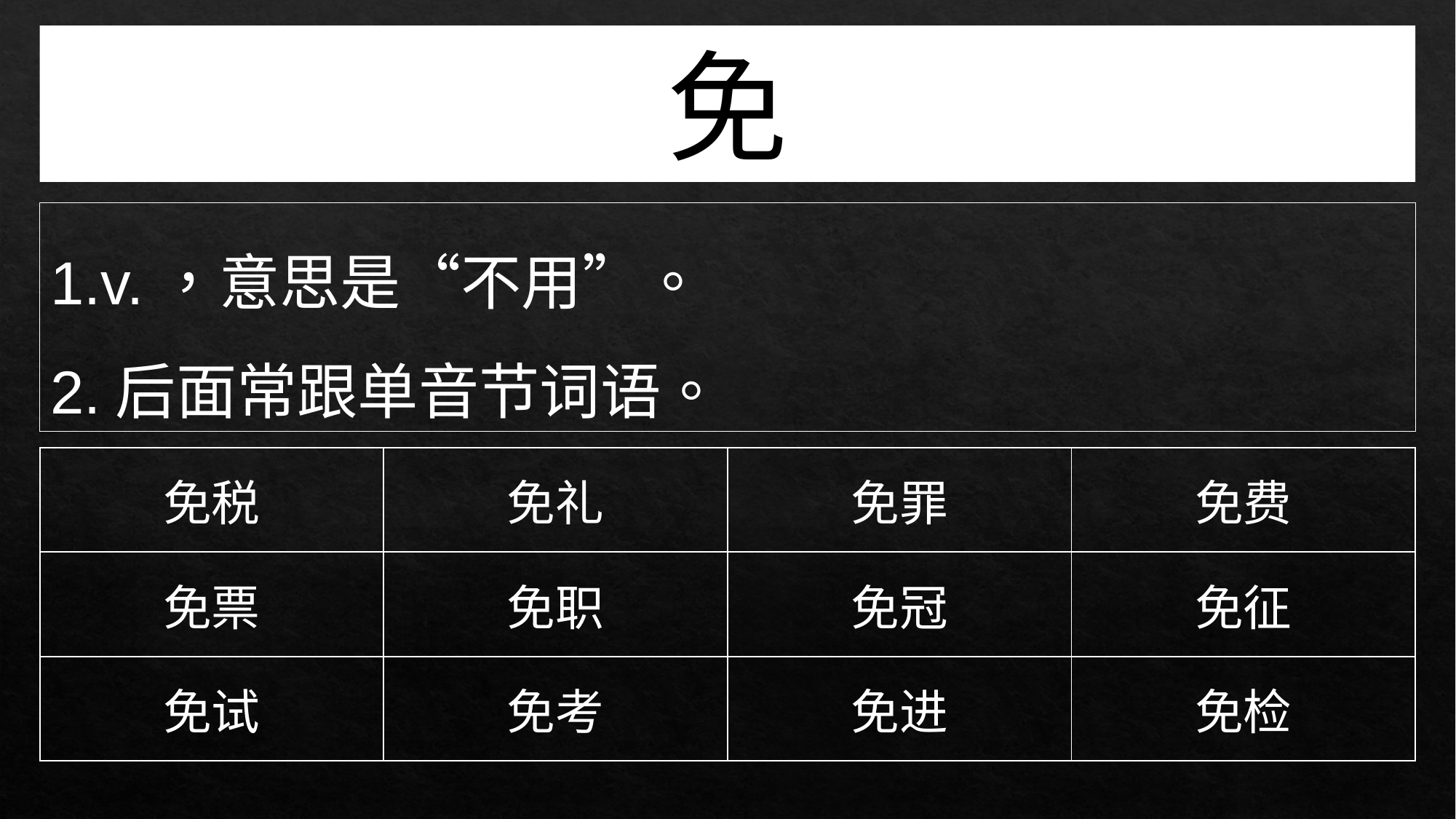

免
1.v.，意思是“不用”。
2.后面常跟单音节词语。
| 免税 | 免礼 | 免罪 | 免费 |
| --- | --- | --- | --- |
| 免票 | 免职 | 免冠 | 免征 |
| 免试 | 免考 | 免进 | 免检 |